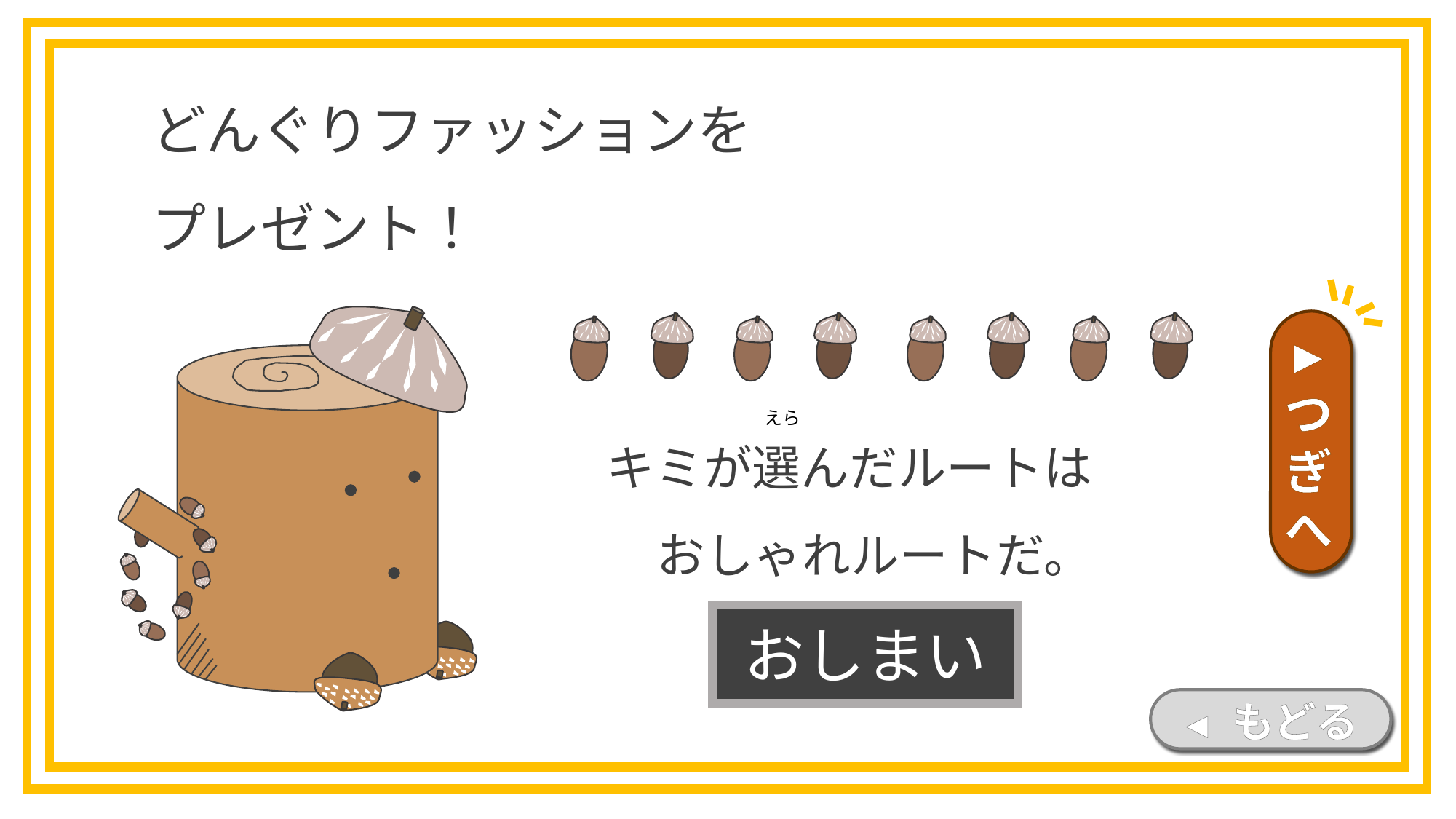

どんぐりファッションを
プレゼント！

►つぎへ

えら
キミが選んだルートは
おしゃれルートだ。

おしまい

◄ もどる